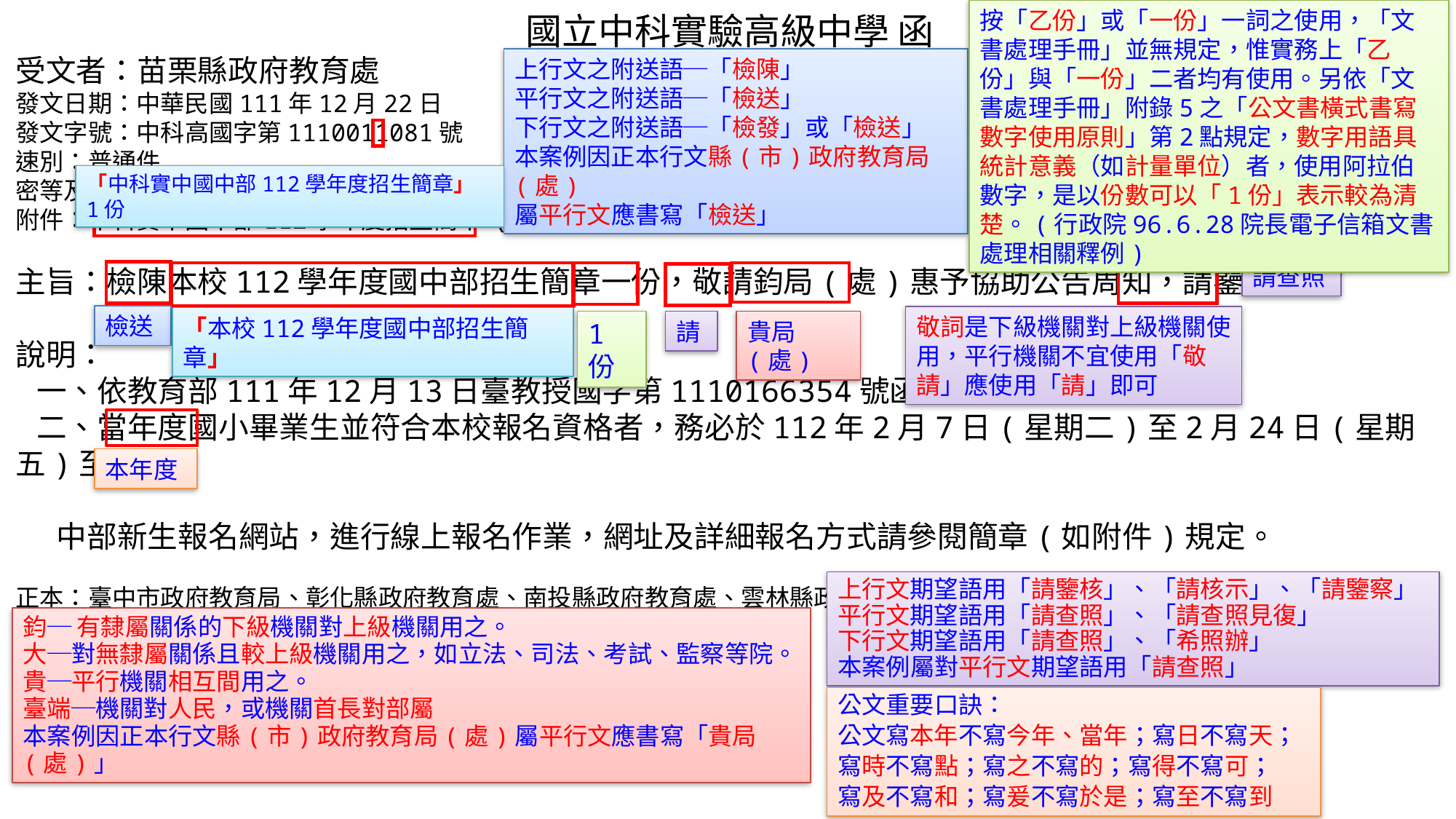

按「乙份」或「一份」一詞之使用，「文書處理手冊」並無規定，惟實務上「乙份」與「一份」二者均有使用。另依「文書處理手冊」附錄5之「公文書橫式書寫數字使用原則」第2點規定，數字用語具統計意義（如計量單位）者，使用阿拉伯數字，是以份數可以「1份」表示較為清楚。(行政院96.6.28院長電子信箱文書處理相關釋例)
國立中科實驗高級中學 函
受文者：苗栗縣政府教育處
發文日期：中華民國111年12月22日
發文字號：中科高國字第1110011081號
速別：普通件
密等及解密條件或保密期限：
附件：中科實中國中部112學年度招生簡章 (A102V0000U_1110011081_ATTACH1.pdf)

主旨：檢陳本校112學年度國中部招生簡章一份，敬請鈞局(處)惠予協助公告周知，請鑒核。

說明：
  一、依教育部111年12月13日臺教授國字第1110166354號函核定。
  二、當年度國小畢業生並符合本校報名資格者，務必於112年2月7日(星期二)至2月24日(星期五)至本校國

     中部新生報名網站，進行線上報名作業，網址及詳細報名方式請參閱簡章(如附件)規定。

正本：臺中市政府教育局、彰化縣政府教育處、南投縣政府教育處、雲林縣政府教育處、苗栗縣政府教育處
副本：

上行文之附送語─「檢陳」
平行文之附送語─「檢送」
下行文之附送語─「檢發」或「檢送」
本案例因正本行文縣(市)政府教育局(處)
屬平行文應書寫「檢送」

「中科實中國中部112學年度招生簡章」1份

請查照

檢送
敬詞是下級機關對上級機關使用，平行機關不宜使用「敬請」應使用「請」即可
「本校112學年度國中部招生簡章」
1份
請
貴局(處)

本年度
上行文期望語用「請鑒核」、「請核示」、「請鑒察」
平行文期望語用「請查照」、「請查照見復」
下行文期望語用「請查照」、「希照辦」
本案例屬對平行文期望語用「請查照」
鈞─ 有隸屬關係的下級機關對上級機關用之。
大─對無隸屬關係且較上級機關用之，如立法、司法、考試、監察等院。
貴─平行機關相互間用之。
臺端─機關對人民，或機關首長對部屬
本案例因正本行文縣(市)政府教育局(處)屬平行文應書寫「貴局(處)」
公文重要口訣：
公文寫本年不寫今年、當年；寫日不寫天；
寫時不寫點；寫之不寫的；寫得不寫可；
寫及不寫和；寫爰不寫於是；寫至不寫到